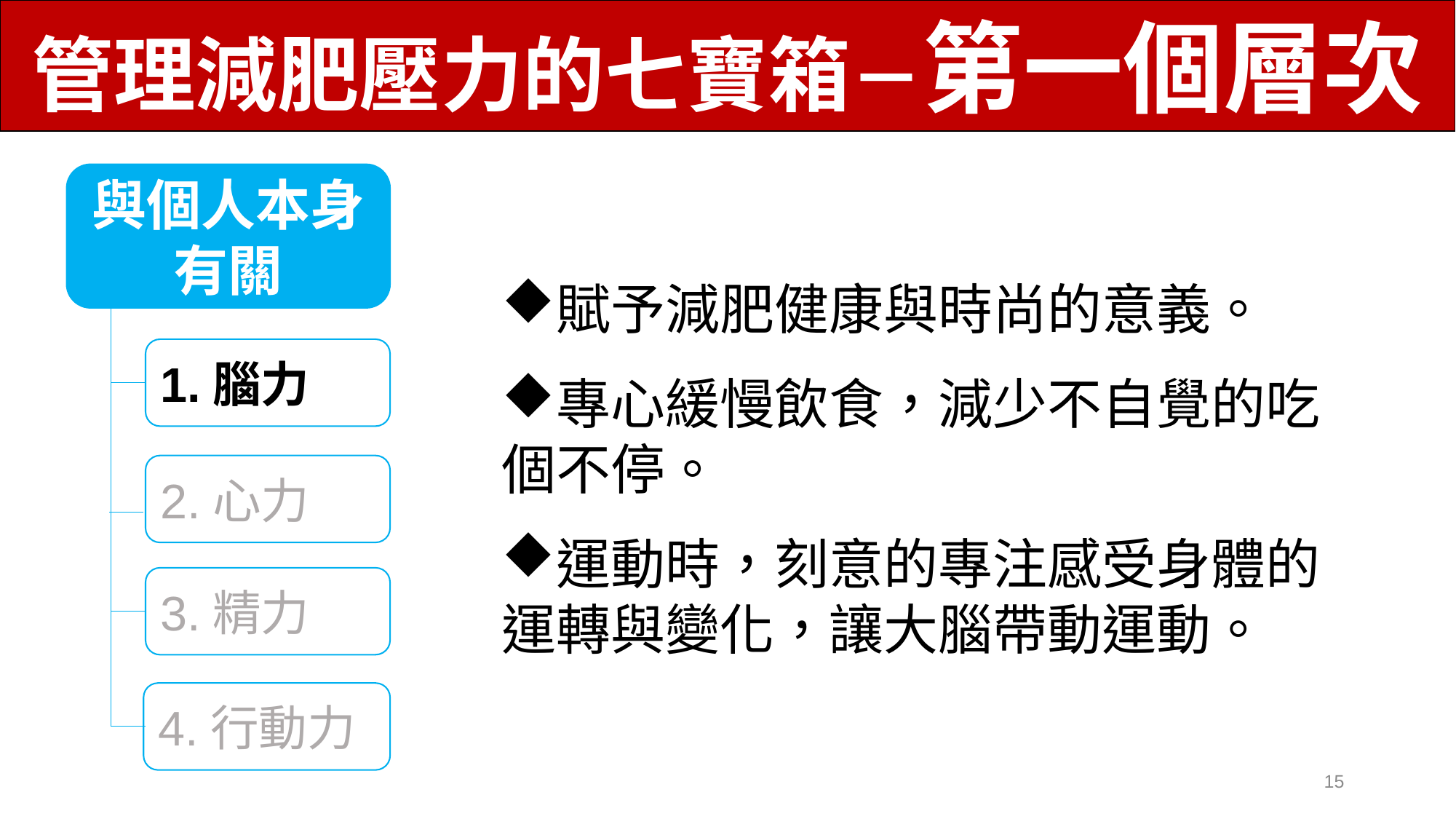

管理減肥壓力的七寶箱－第一個層次
與個人本身有關
1.腦力
2.心力
3.精力
4.行動力
賦予減肥健康與時尚的意義。

專心緩慢飲食，減少不自覺的吃個不停。

運動時，刻意的專注感受身體的運轉與變化，讓大腦帶動運動。
15